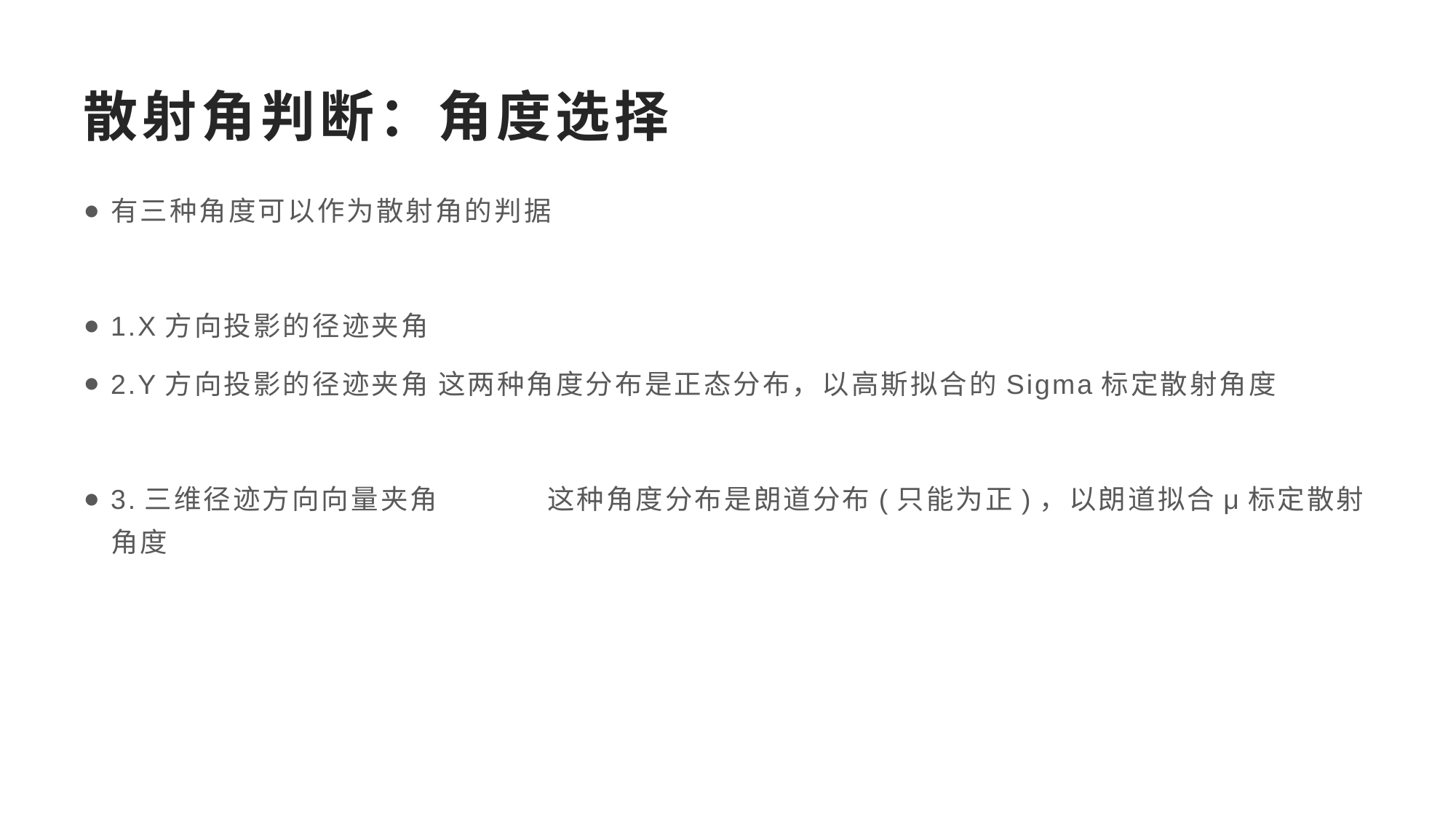

# 散射角判断：角度选择
有三种角度可以作为散射角的判据

1.X方向投影的径迹夹角
2.Y方向投影的径迹夹角	这两种角度分布是正态分布，以高斯拟合的Sigma标定散射角度

3.三维径迹方向向量夹角	这种角度分布是朗道分布(只能为正)，以朗道拟合μ标定散射角度